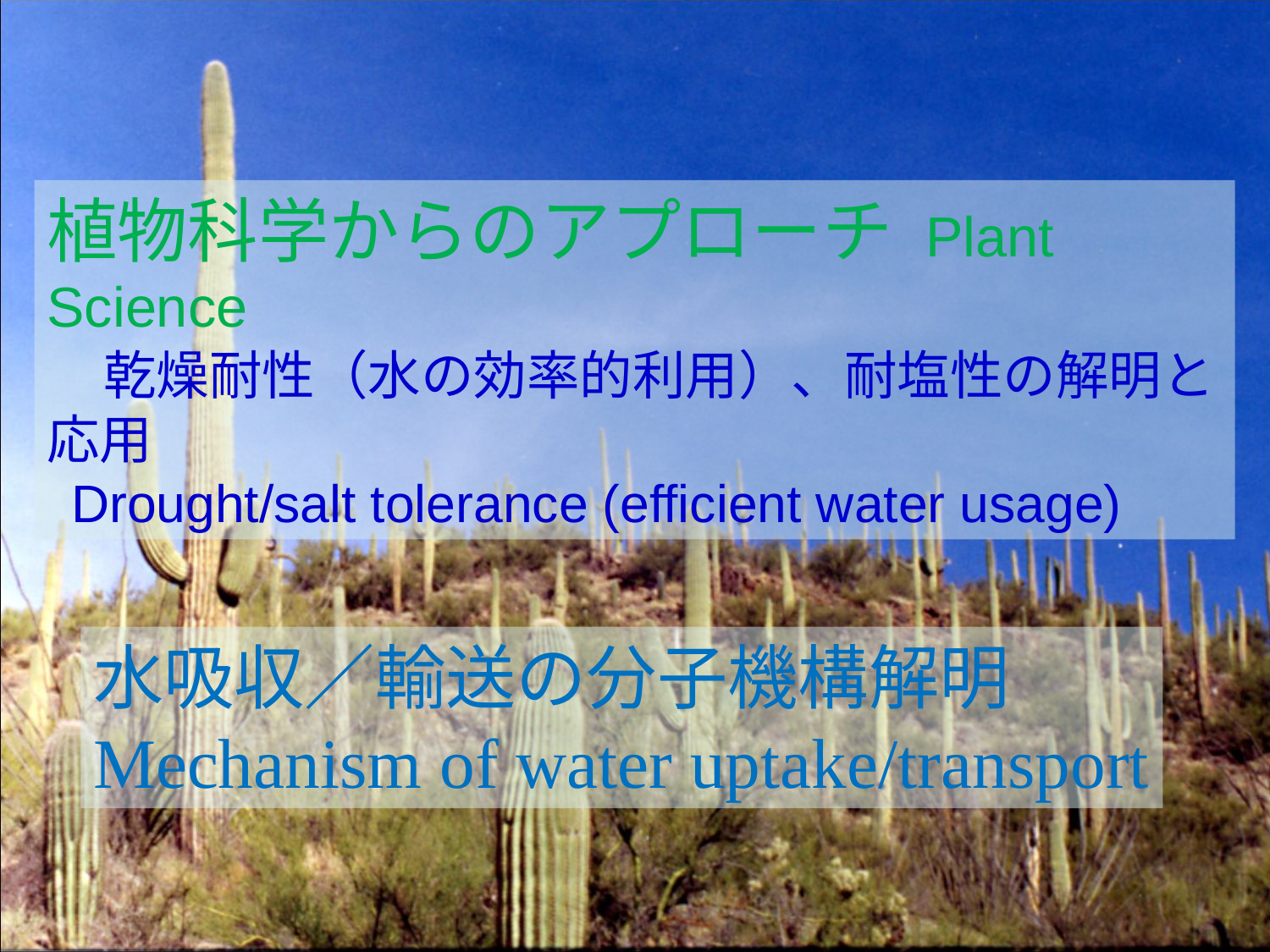

植物科学からのアプローチ Plant Science
　乾燥耐性（水の効率的利用）、耐塩性の解明と応用
 Drought/salt tolerance (efficient water usage)
水吸収／輸送の分子機構解明
Mechanism of water uptake/transport